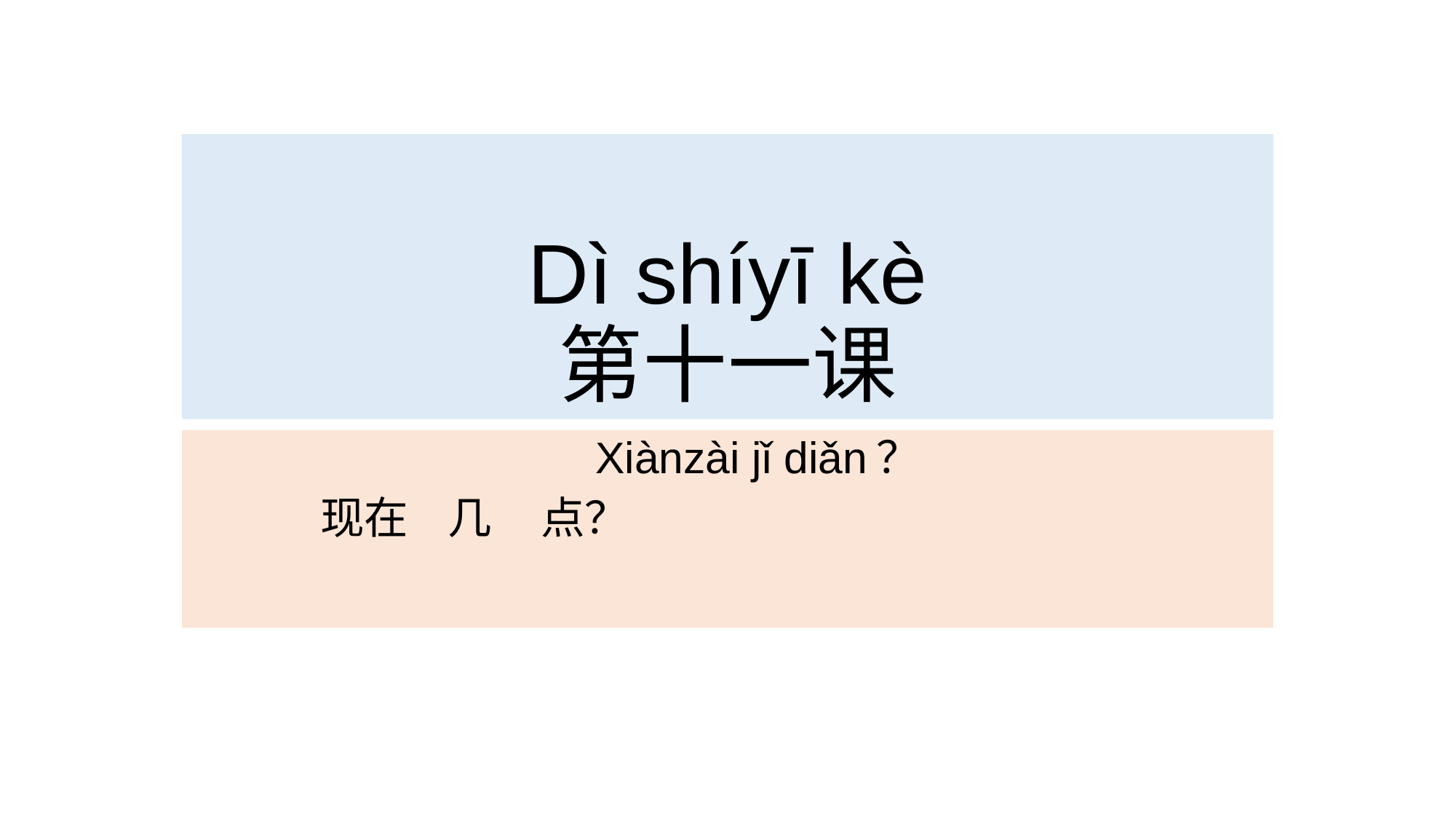

# Dì shíyī kè 第十一课
     Xiànzài jǐ diǎn？
            现在    几     点？